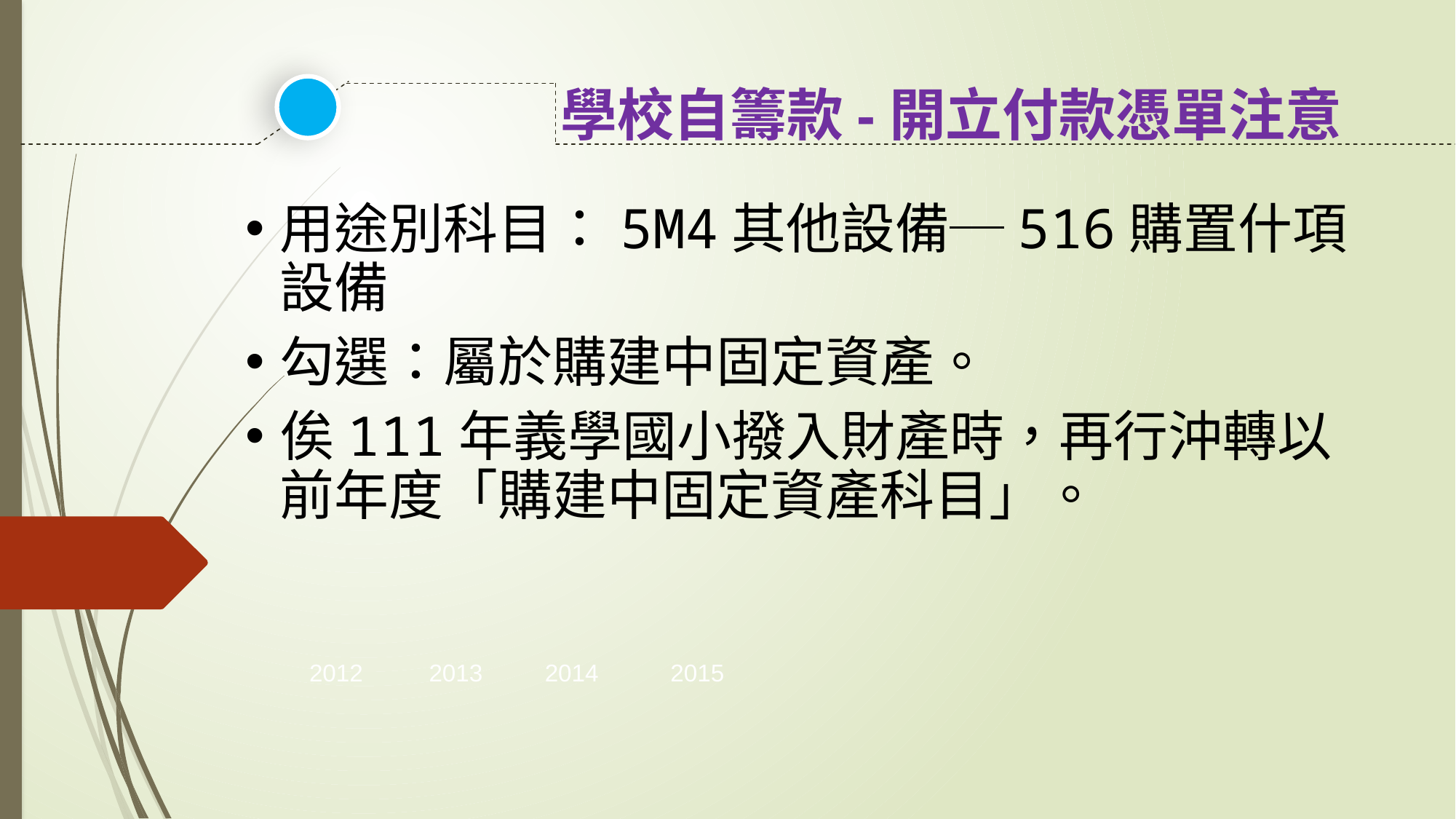

學校自籌款-開立付款憑單注意

用途別科目：5M4其他設備─516購置什項設備
勾選：屬於購建中固定資產。
俟111年義學國小撥入財產時，再行沖轉以前年度「購建中固定資產科目」。

2015
2014
2013
2012
延时符